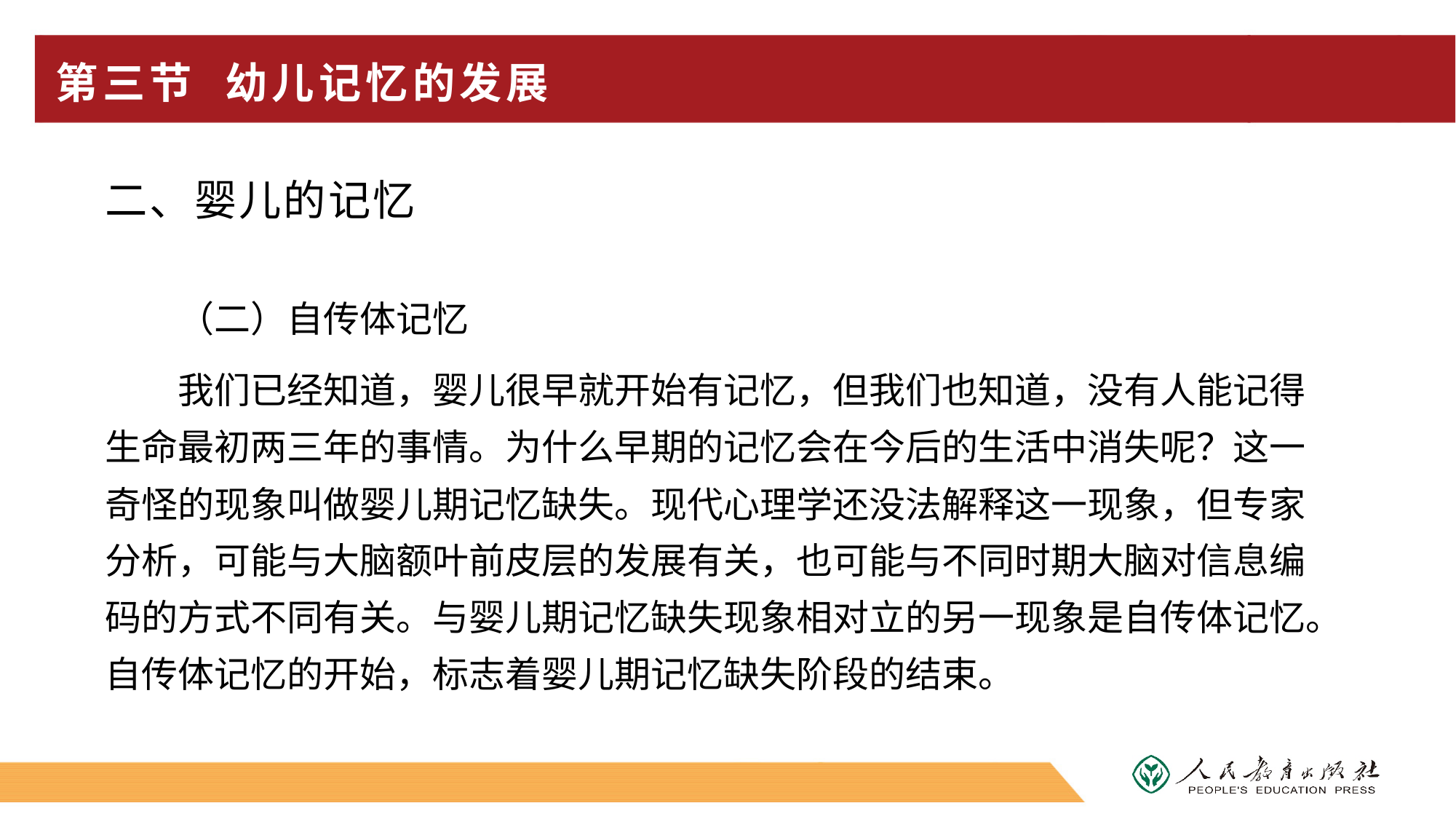

# 第三节  幼儿记忆的发展
二、婴儿的记忆
（二）自传体记忆
我们已经知道，婴儿很早就开始有记忆，但我们也知道，没有人能记得生命最初两三年的事情。为什么早期的记忆会在今后的生活中消失呢？这一奇怪的现象叫做婴儿期记忆缺失。现代心理学还没法解释这一现象，但专家分析，可能与大脑额叶前皮层的发展有关，也可能与不同时期大脑对信息编码的方式不同有关。与婴儿期记忆缺失现象相对立的另一现象是自传体记忆。自传体记忆的开始，标志着婴儿期记忆缺失阶段的结束。